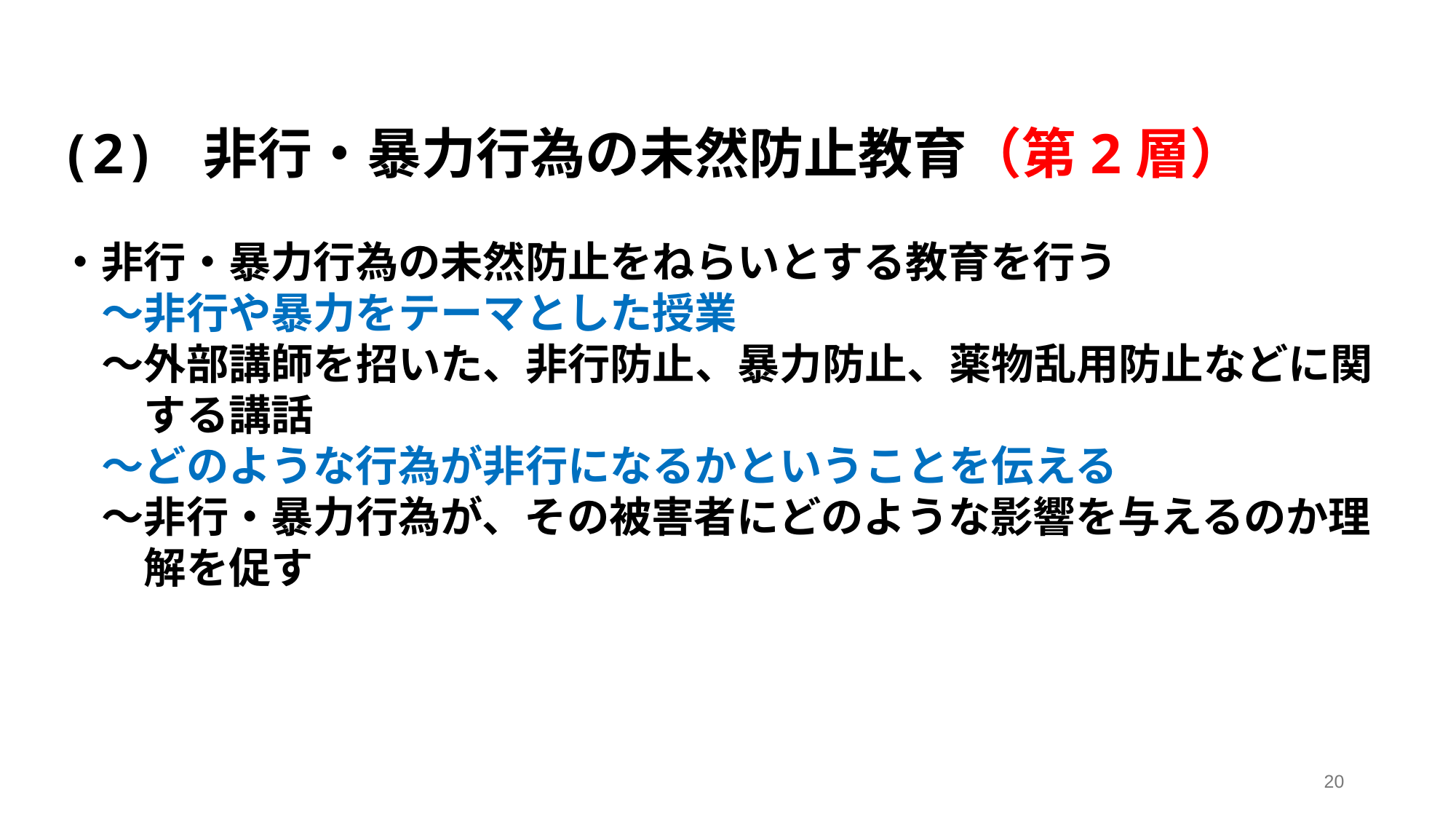

(2) 非行・暴力行為の未然防止教育（第2層）

・非行・暴力行為の未然防止をねらいとする教育を行う
　～非行や暴力をテーマとした授業
　～外部講師を招いた、非行防止、暴力防止、薬物乱用防止などに関
　　する講話
　～どのような行為が非行になるかということを伝える
　～非行・暴力行為が、その被害者にどのような影響を与えるのか理
　　解を促す
20